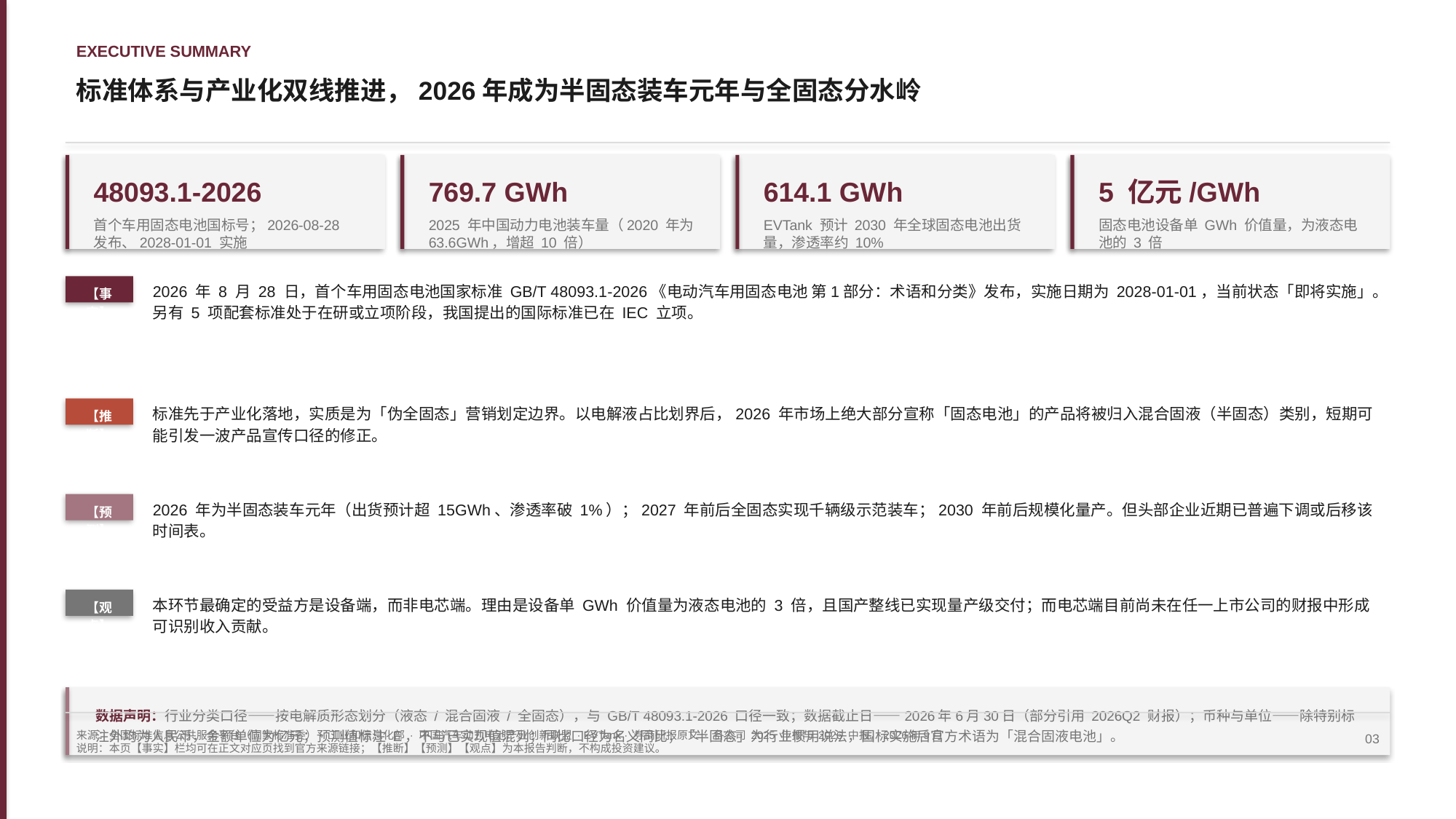

EXECUTIVE SUMMARY
标准体系与产业化双线推进，2026年成为半固态装车元年与全固态分水岭

48093.1-2026
769.7 GWh
614.1 GWh
5 亿元/GWh
首个车用固态电池国标号；2026-08-28 发布、2028-01-01 实施
2025 年中国动力电池装车量（2020 年为 63.6GWh，增超 10 倍）
EVTank 预计 2030 年全球固态电池出货量，渗透率约 10%
固态电池设备单 GWh 价值量，为液态电池的 3 倍
2026 年 8 月 28 日，首个车用固态电池国家标准 GB/T 48093.1-2026《电动汽车用固态电池 第1部分：术语和分类》发布，实施日期为 2028-01-01，当前状态「即将实施」。另有 5 项配套标准处于在研或立项阶段，我国提出的国际标准已在 IEC 立项。

【事实】
标准先于产业化落地，实质是为「伪全固态」营销划定边界。以电解液占比划界后，2026 年市场上绝大部分宣称「固态电池」的产品将被归入混合固液（半固态）类别，短期可能引发一波产品宣传口径的修正。

【推断】
2026 年为半固态装车元年（出货预计超 15GWh、渗透率破 1%）；2027 年前后全固态实现千辆级示范装车；2030 年前后规模化量产。但头部企业近期已普遍下调或后移该时间表。

【预测】
本环节最确定的受益方是设备端，而非电芯端。理由是设备单 GWh 价值量为液态电池的 3 倍，且国产整线已实现量产级交付；而电芯端目前尚未在任一上市公司的财报中形成可识别收入贡献。

【观点】

数据声明：行业分类口径——按电解质形态划分（液态 / 混合固液 / 全固态），与 GB/T 48093.1-2026 口径一致；数据截止日——2026年6月30日（部分引用 2026Q2 财报）；币种与单位——除特别标注外均为人民币，金额单位为亿元；预测值标注 E，不与已实现值混列；同比口径为名义同比；「半固态」为行业惯用说法，国标实施后官方术语为「混合固液电池」。

来源：全国标准信息公共服务平台（国家标准委）· 工业和信息化部 · 中国汽车动力电池产业创新联盟 · EVTank · 券商研报原文 · 各公司 2025 年报与 2026 中报，2026年9月
说明：本页【事实】栏均可在正文对应页找到官方来源链接；【推断】【预测】【观点】为本报告判断，不构成投资建议。
03